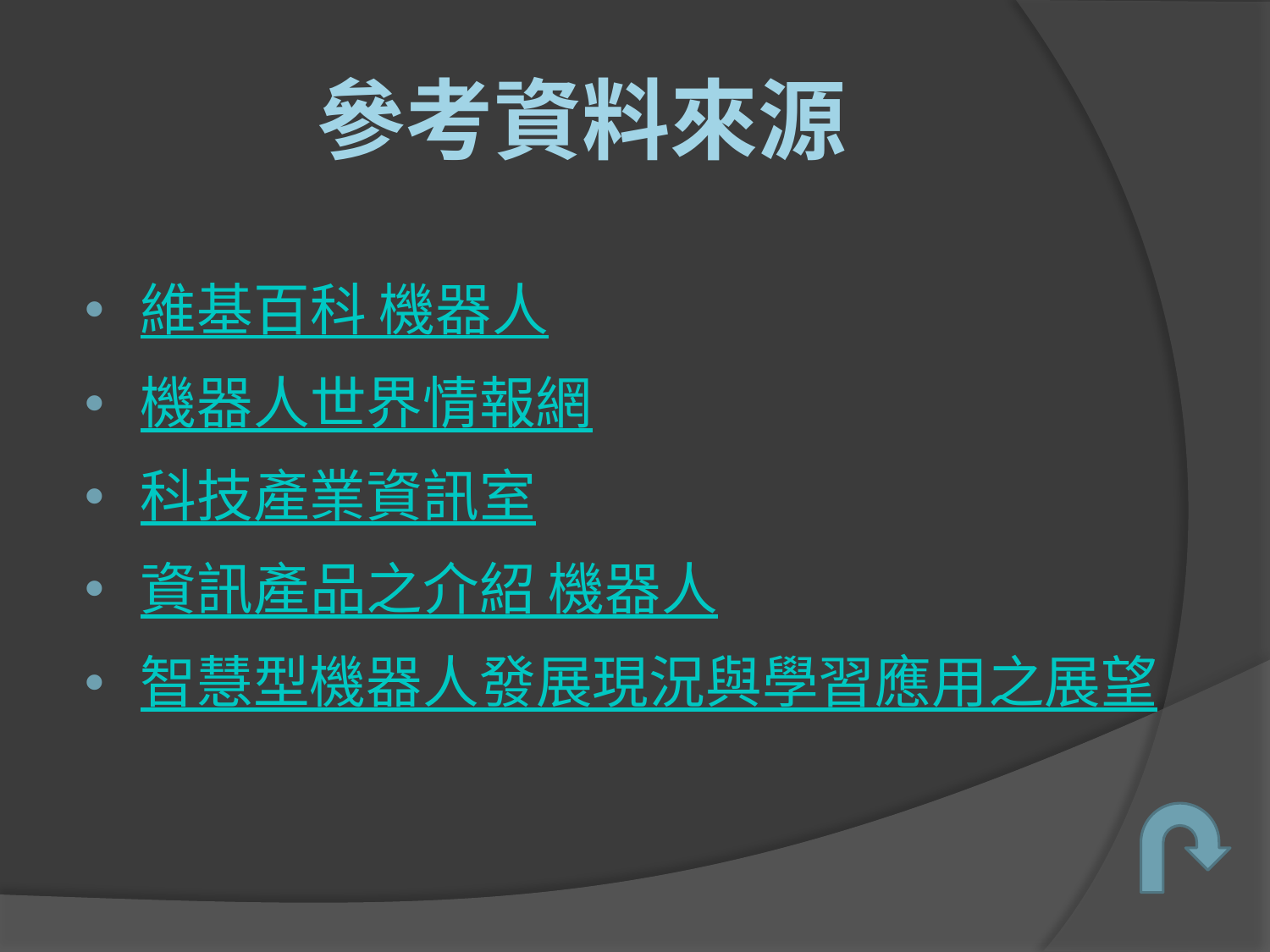

# 參考資料來源
維基百科 機器人
機器人世界情報網
科技產業資訊室
資訊產品之介紹 機器人
智慧型機器人發展現況與學習應用之展望